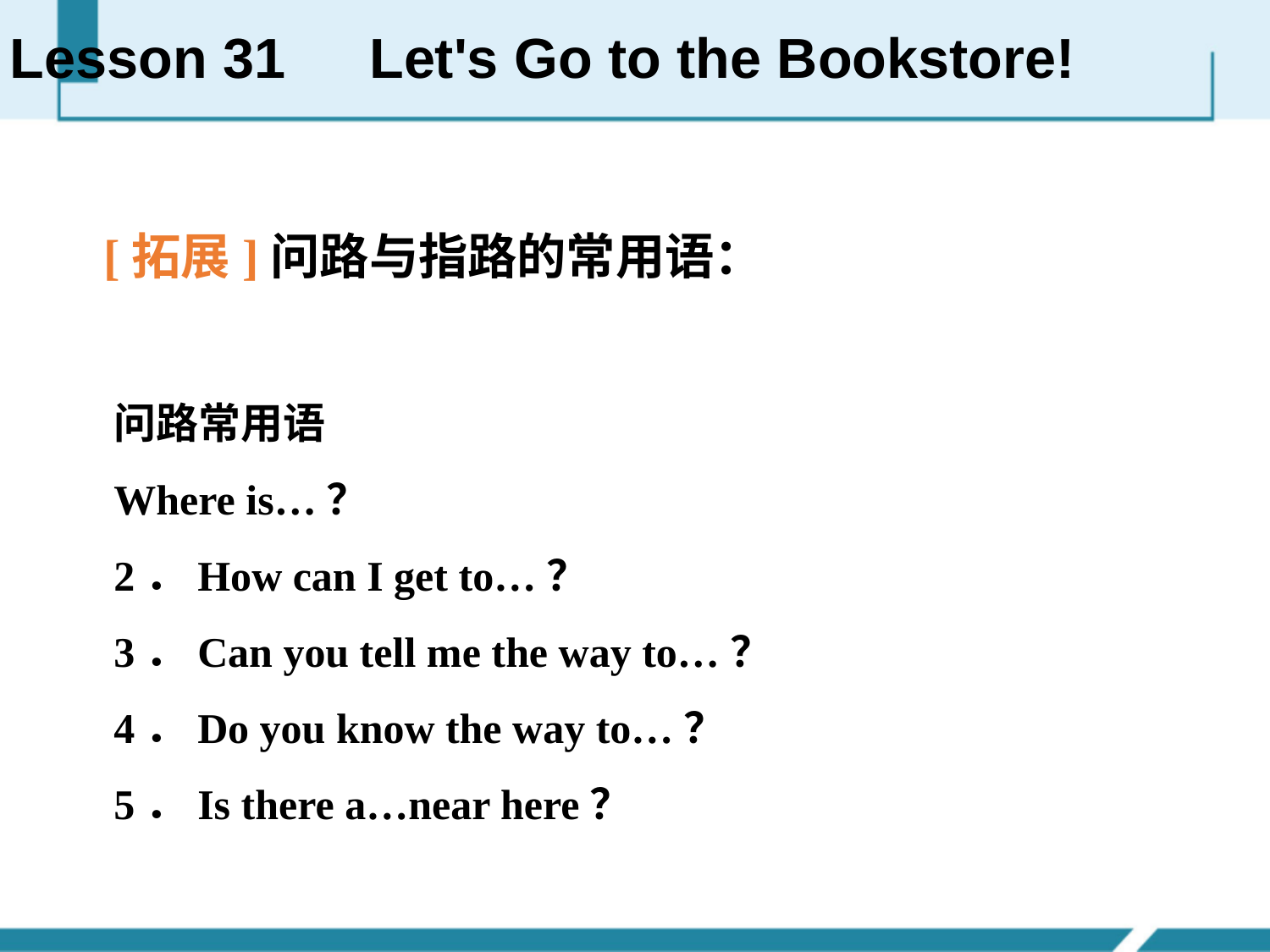

Lesson 31　Let's Go to the Bookstore!
[拓展]问路与指路的常用语：
问路常用语
Where is…？
2．How can I get to…？
3．Can you tell me the way to…？
4．Do you know the way to…？
5．Is there a…near here？